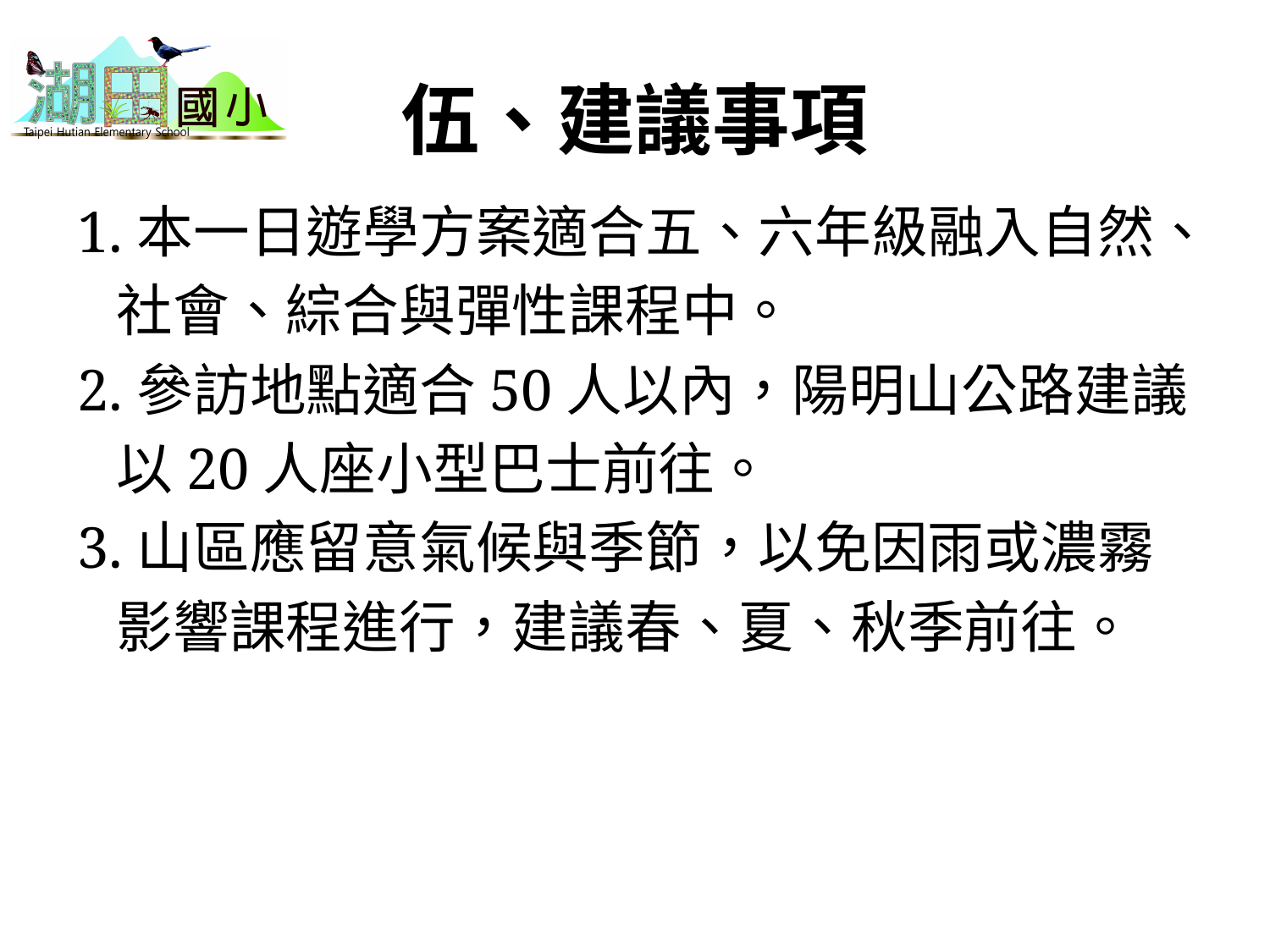

# 伍、建議事項
1.本一日遊學方案適合五、六年級融入自然、
  社會、綜合與彈性課程中。
2.參訪地點適合50人以內，陽明山公路建議
  以20人座小型巴士前往。
3.山區應留意氣候與季節，以免因雨或濃霧
  影響課程進行，建議春、夏、秋季前往。